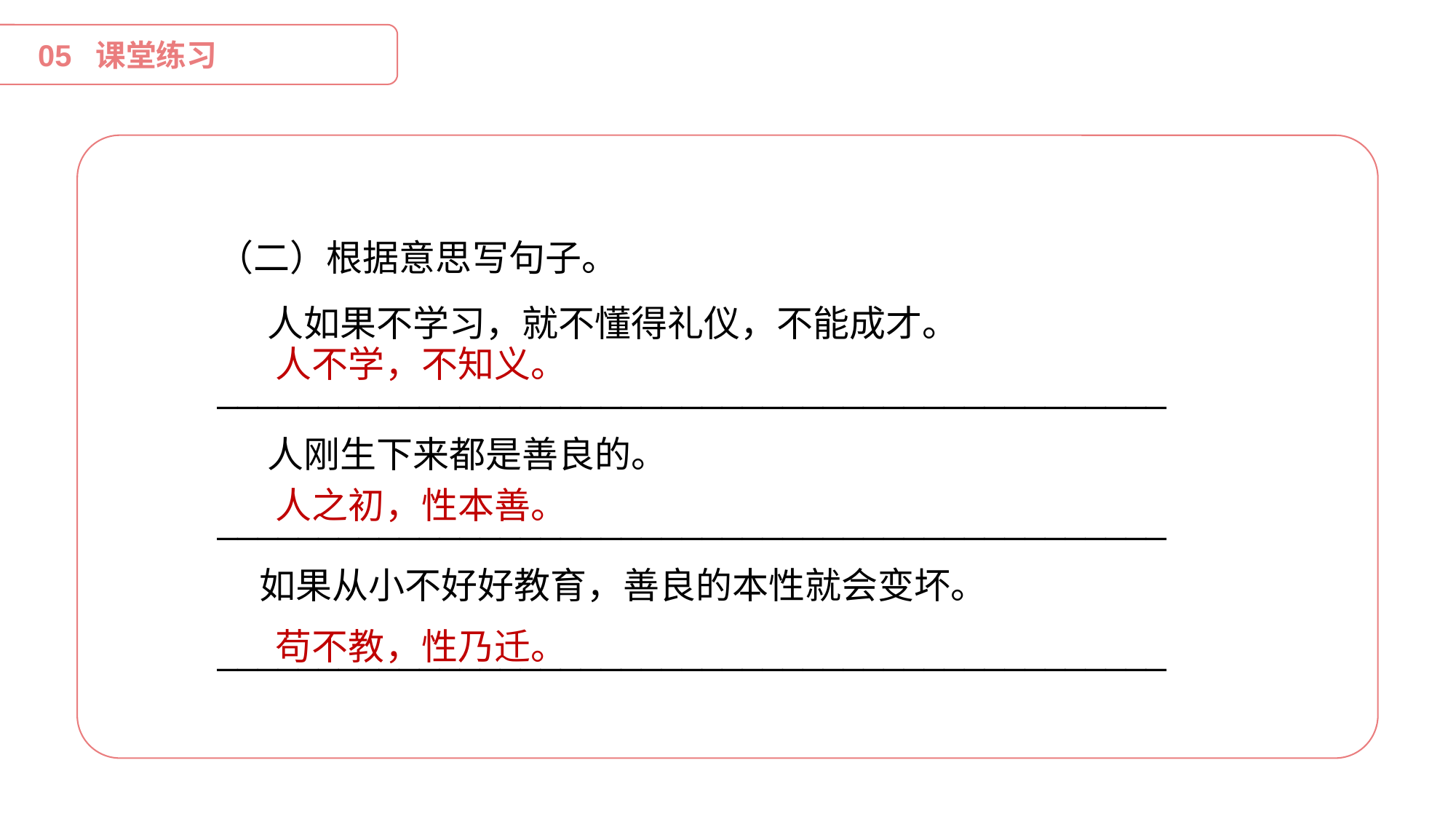

05  课堂练习

（二）根据意思写句子。
     人如果不学习，就不懂得礼仪，不能成才。 _______________________________________________
     人刚生下来都是善良的。 _______________________________________________
    如果从小不好好教育，善良的本性就会变坏。 _______________________________________________
人不学，不知义。
人之初，性本善。
苟不教，性乃迁。